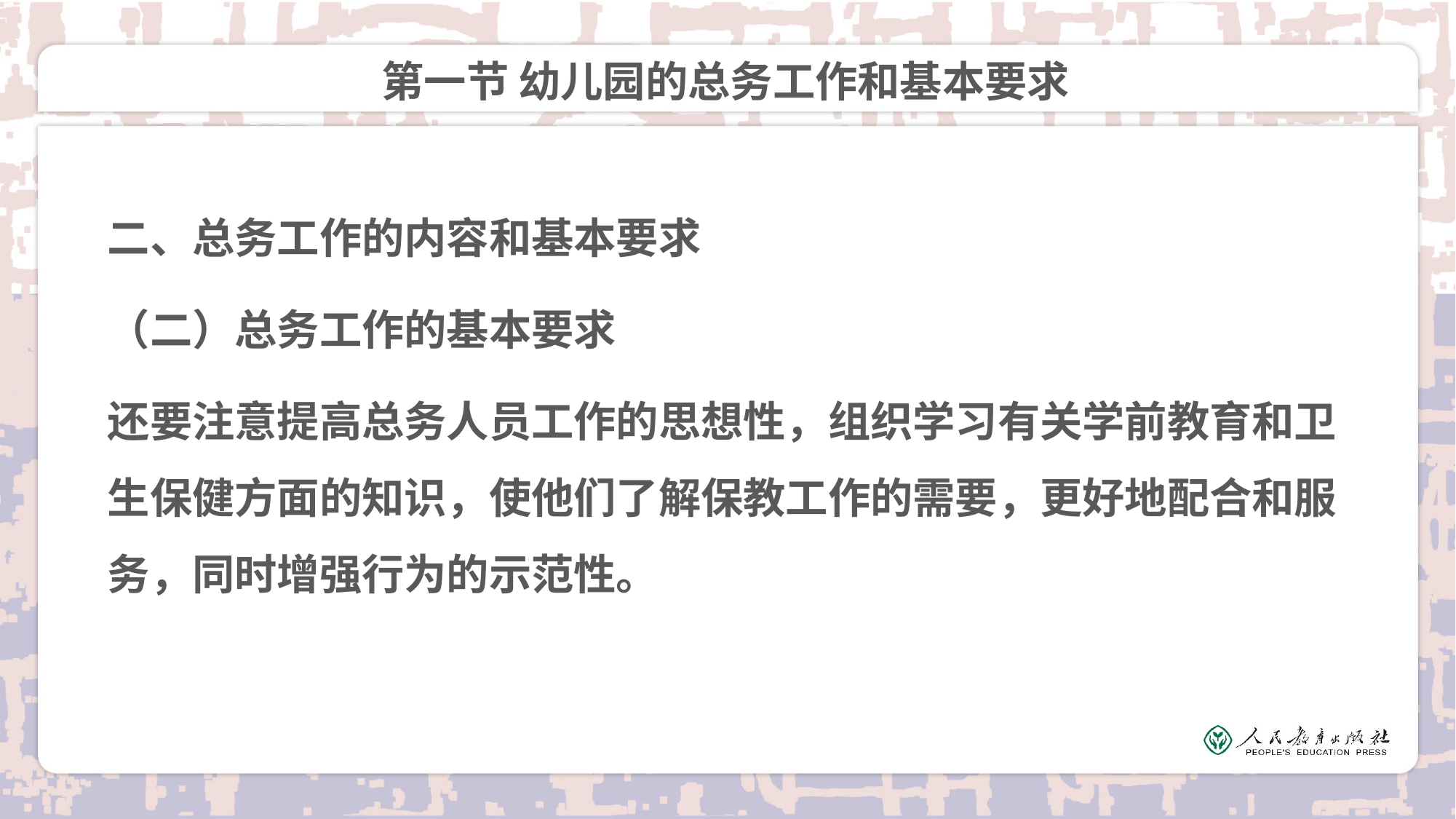

# 第一节 幼儿园的总务工作和基本要求
二、总务工作的内容和基本要求
（二）总务工作的基本要求
还要注意提高总务人员工作的思想性，组织学习有关学前教育和卫生保健方面的知识，使他们了解保教工作的需要，更好地配合和服务，同时增强行为的示范性。